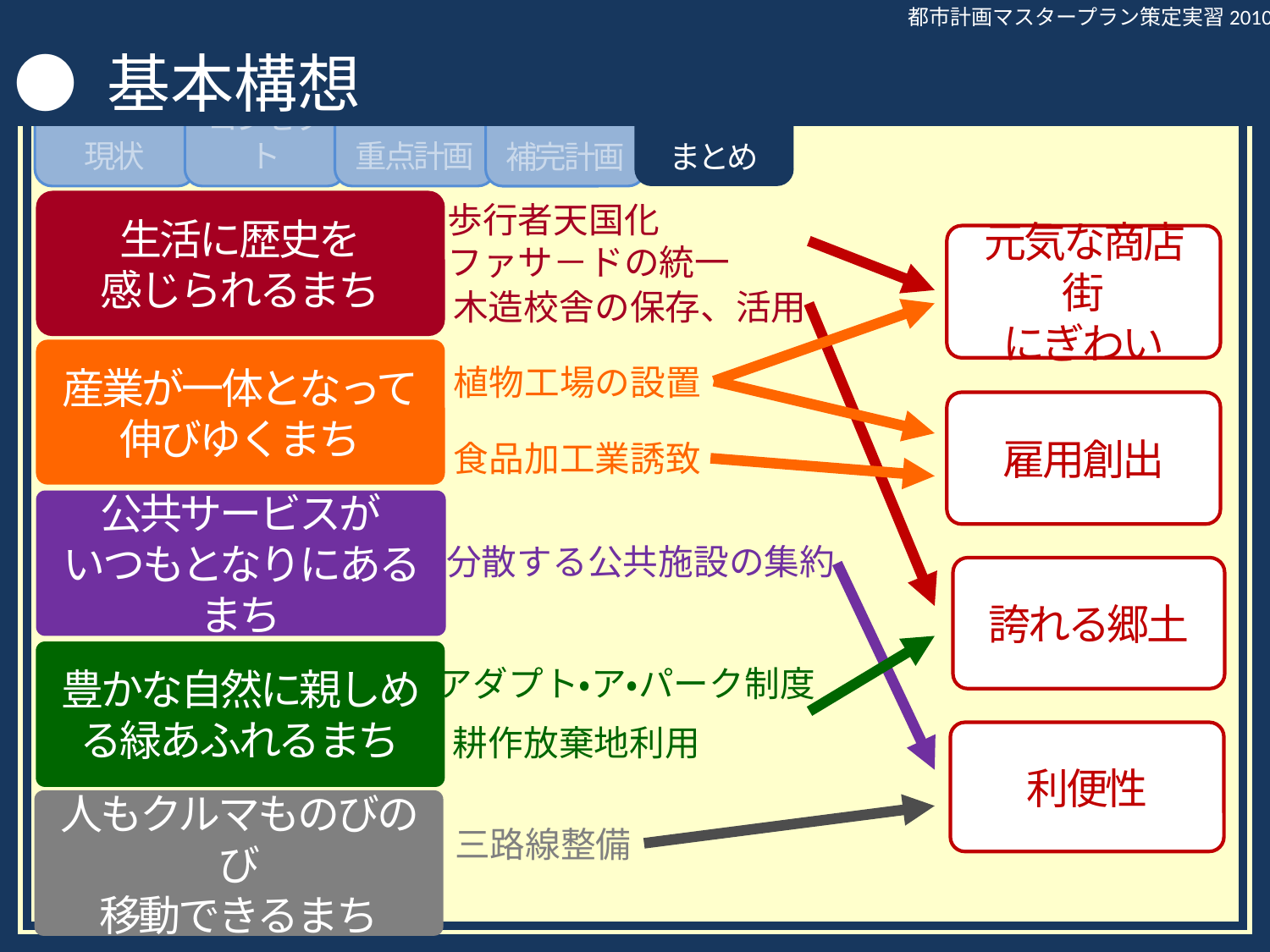

● 基本構想
都市計画マスタープラン策定実習2010

現状
コンセプト
重点計画
補完計画
まとめ
生活に歴史を
感じられるまち
歩行者天国化
ファサ－ドの統一
元気な商店街
にぎわい
木造校舎の保存、活用
産業が一体となって
伸びゆくまち
植物工場の設置
雇用創出
食品加工業誘致
公共サービスが
いつもとなりにあるまち
分散する公共施設の集約
誇れる郷土
豊かな自然に親しめる緑あふれるまち
アダプト・ア・パーク制度
耕作放棄地利用
利便性
人もクルマものびのび
移動できるまち
三路線整備